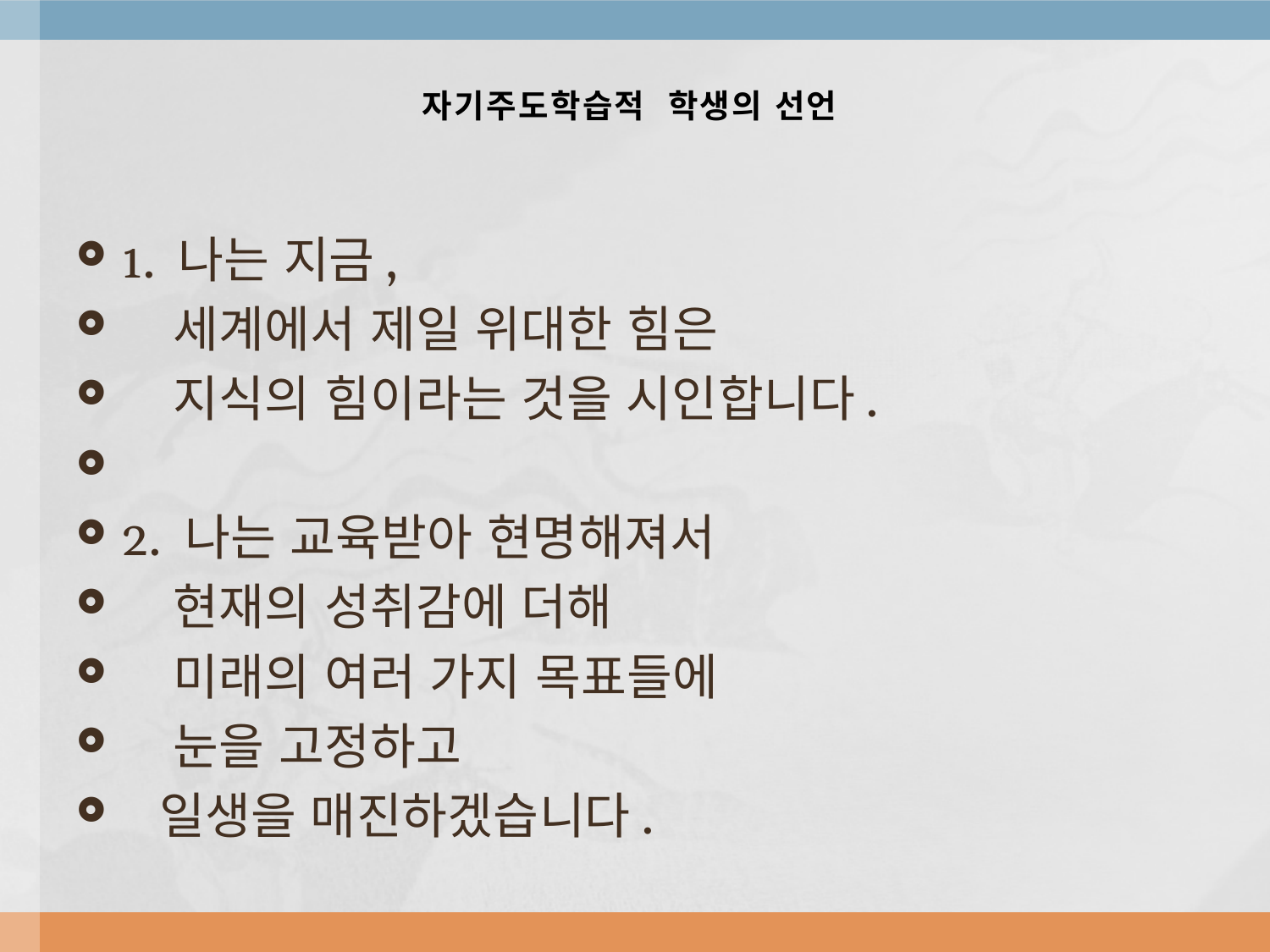

# 자기주도학습적  학생의 선언
1. 나는 지금,
   세계에서 제일 위대한 힘은
   지식의 힘이라는 것을 시인합니다.

2. 나는 교육받아 현명해져서
   현재의 성취감에 더해
   미래의 여러 가지 목표들에
   눈을 고정하고
  일생을 매진하겠습니다.